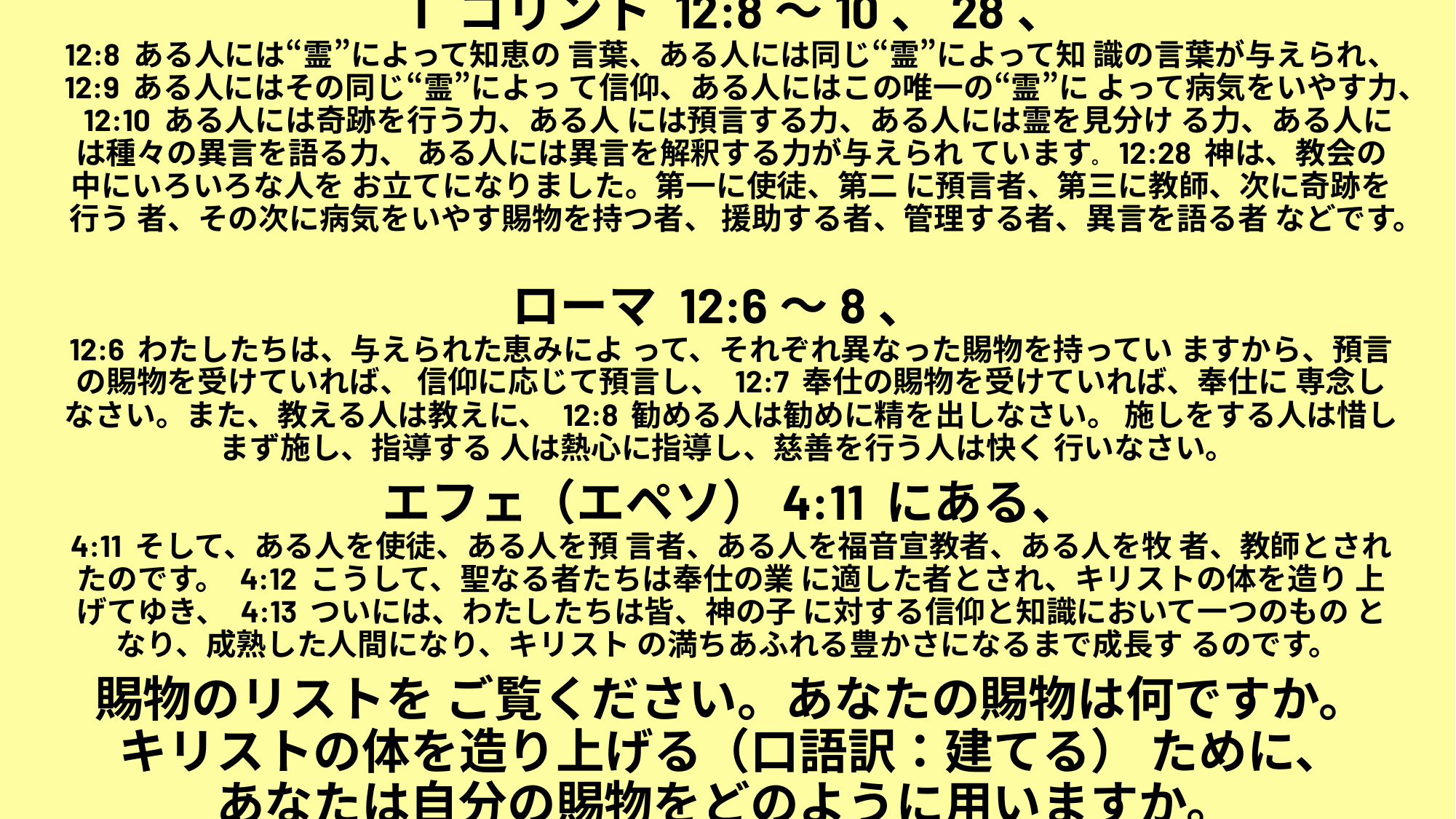

# Ⅰコリント 12:8～10、28、 12:8 ある人には“霊”によって知恵の 言葉、ある人には同じ“霊”によって知 識の言葉が与えられ、 12:9 ある人にはその同じ“霊”によっ て信仰、ある人にはこの唯一の“霊”に よって病気をいやす力、 12:10 ある人には奇跡を行う力、ある人 には預言する力、ある人には霊を見分け る力、ある人には種々の異言を語る力、 ある人には異言を解釈する力が与えられ ています。 12:28 神は、教会の中にいろいろな人を お立てになりました。第一に使徒、第二 に預言者、第三に教師、次に奇跡を行う 者、その次に病気をいやす賜物を持つ者、 援助する者、管理する者、異言を語る者 などです。 　 ローマ 12:6～8、　　 12:6 わたしたちは、与えられた恵みによ って、それぞれ異なった賜物を持ってい ますから、預言の賜物を受けていれば、 信仰に応じて預言し、 12:7 奉仕の賜物を受けていれば、奉仕に 専念しなさい。また、教える人は教えに、 12:8 勧める人は勧めに精を出しなさい。 施しをする人は惜しまず施し、指導する 人は熱心に指導し、慈善を行う人は快く 行いなさい。 　 エフェ（エペソ）4:11 にある、 4:11 そして、ある人を使徒、ある人を預 言者、ある人を福音宣教者、ある人を牧 者、教師とされたのです。 4:12 こうして、聖なる者たちは奉仕の業 に適した者とされ、キリストの体を造り 上げてゆき、 4:13 ついには、わたしたちは皆、神の子 に対する信仰と知識において一つのもの となり、成熟した人間になり、キリスト の満ちあふれる豊かさになるまで成長す るのです。 　 賜物のリストを ご覧ください。あなたの賜物は何ですか。 キリストの体を造り上げる（口語訳：建てる） ために、 あなたは自分の賜物をどのように用いますか。